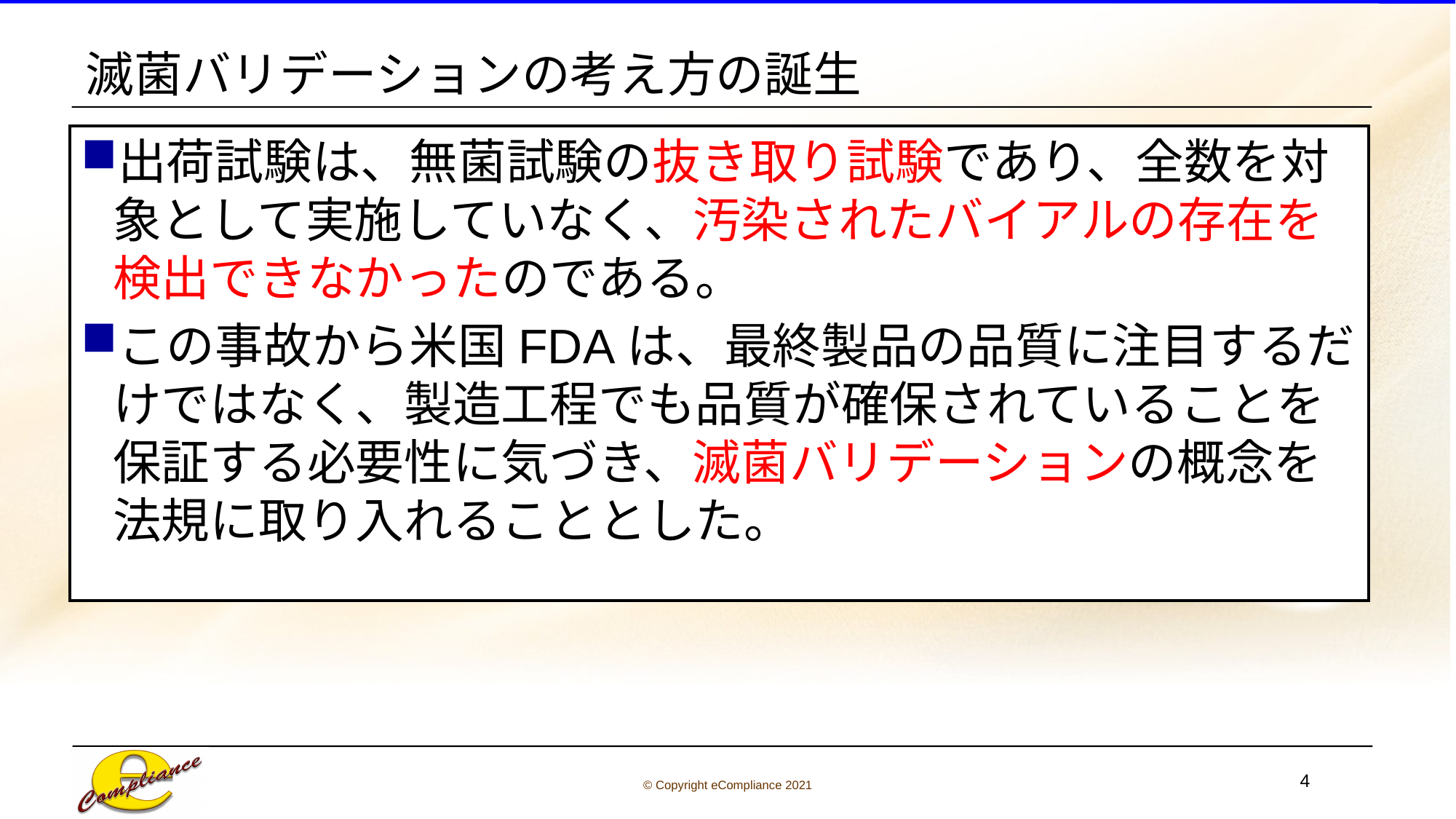

# 滅菌バリデーションの考え方の誕生
出荷試験は、無菌試験の抜き取り試験であり、全数を対象として実施していなく、汚染されたバイアルの存在を検出できなかったのである。
この事故から米国FDAは、最終製品の品質に注目するだけではなく、製造工程でも品質が確保されていることを保証する必要性に気づき、滅菌バリデーションの概念を法規に取り入れることとした。